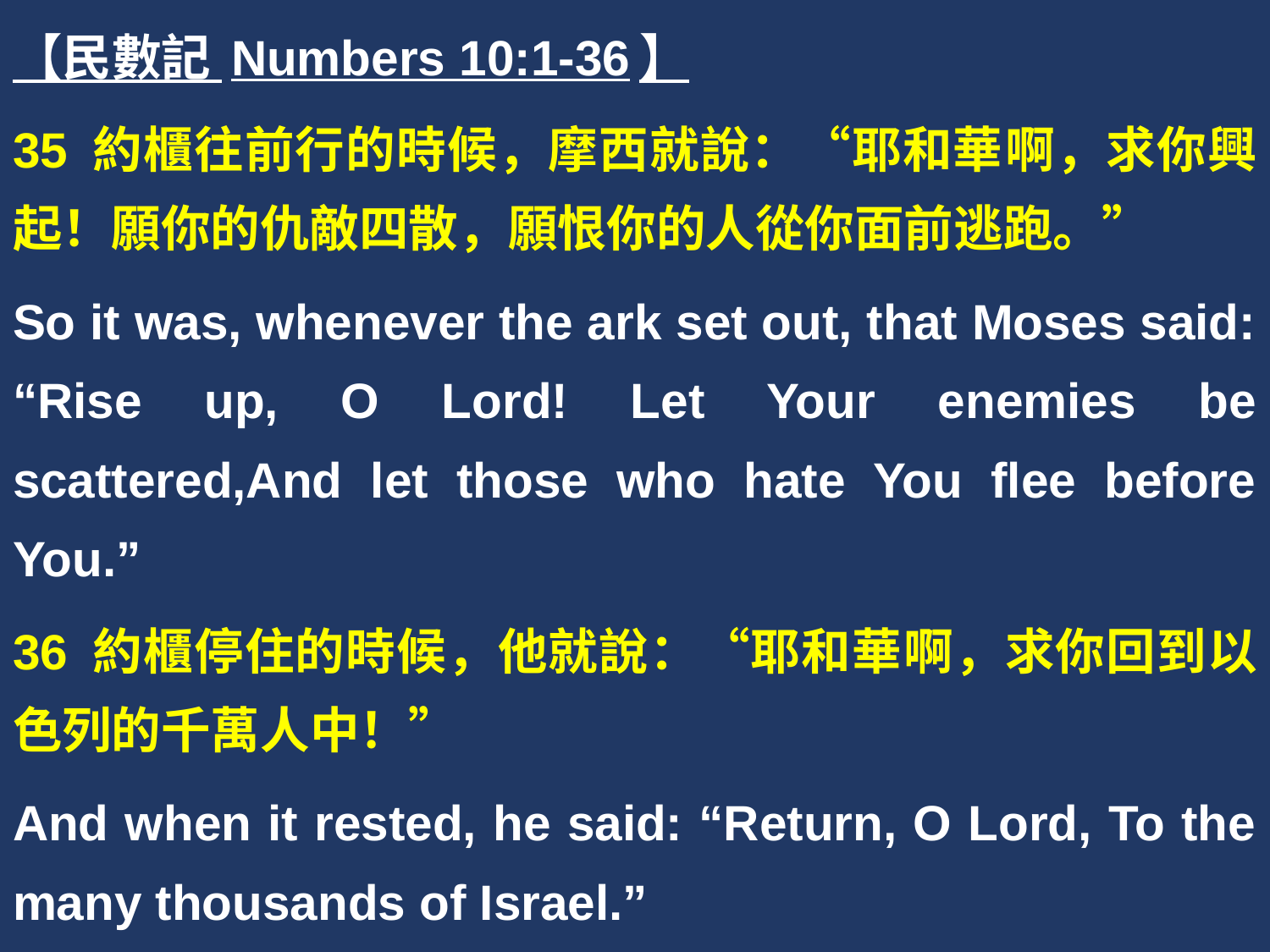

【民數記 Numbers 10:1-36】
35 約櫃往前行的時候，摩西就說：“耶和華啊，求你興起！願你的仇敵四散，願恨你的人從你面前逃跑。”
So it was, whenever the ark set out, that Moses said: “Rise up, O Lord! Let Your enemies be scattered,And let those who hate You flee before You.”
36 約櫃停住的時候，他就說：“耶和華啊，求你回到以色列的千萬人中！”
And when it rested, he said: “Return, O Lord, To the many thousands of Israel.”